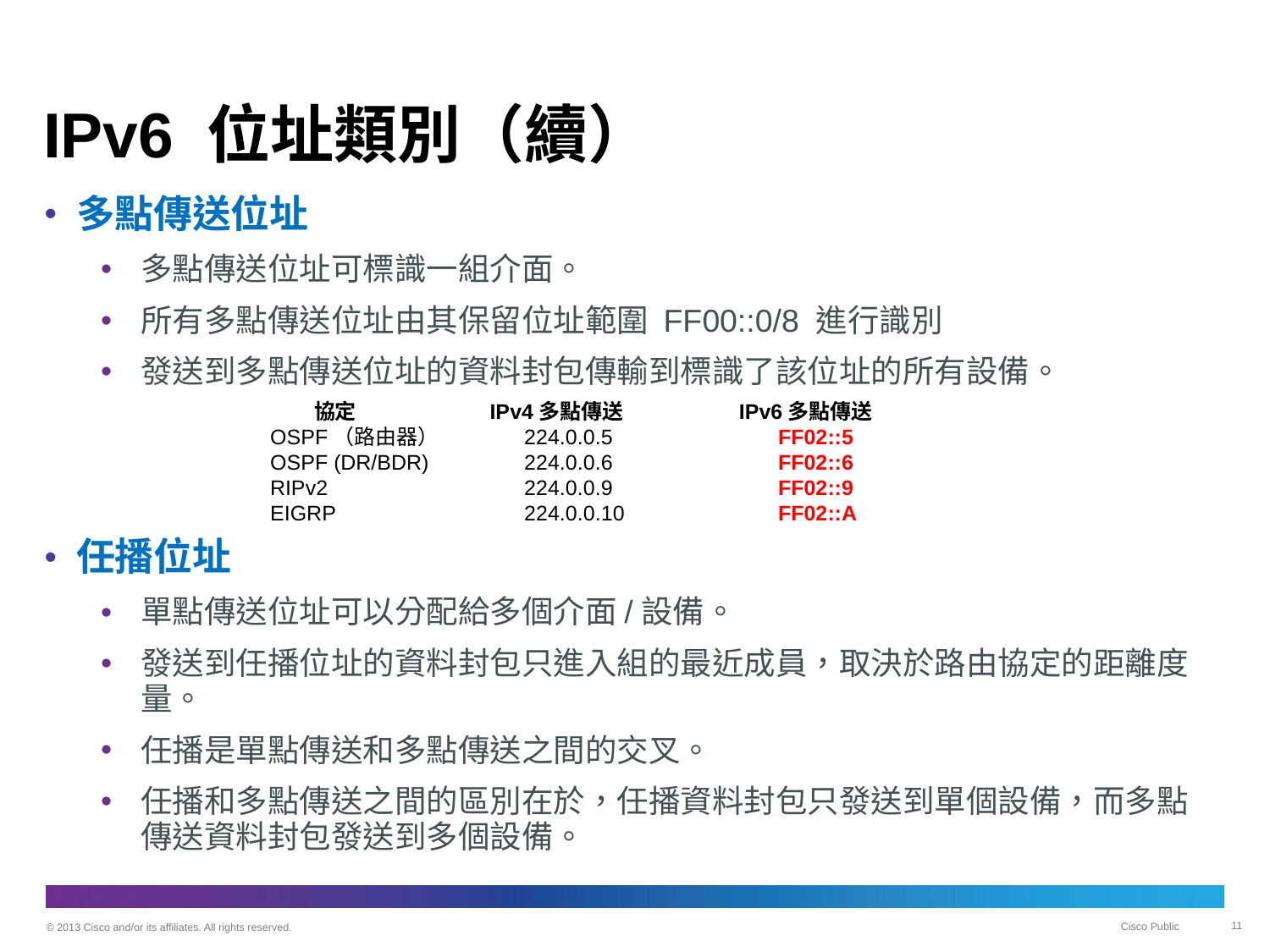

# IPv6 位址類別（續）
多點傳送位址
多點傳送位址可標識一組介面。
所有多點傳送位址由其保留位址範圍 FF00::0/8 進行識別
發送到多點傳送位址的資料封包傳輸到標識了該位址的所有設備。

任播位址
單點傳送位址可以分配給多個介面/設備。
發送到任播位址的資料封包只進入組的最近成員，取決於路由協定的距離度量。
任播是單點傳送和多點傳送之間的交叉。
任播和多點傳送之間的區別在於，任播資料封包只發送到單個設備，而多點傳送資料封包發送到多個設備。
        協定	                  IPv4多點傳送	                 IPv6多點傳送
OSPF（路由器）	224.0.0.5		FF02::5
OSPF (DR/BDR)	224.0.0.6		FF02::6
RIPv2		224.0.0.9		FF02::9
EIGRP		224.0.0.10		FF02::A